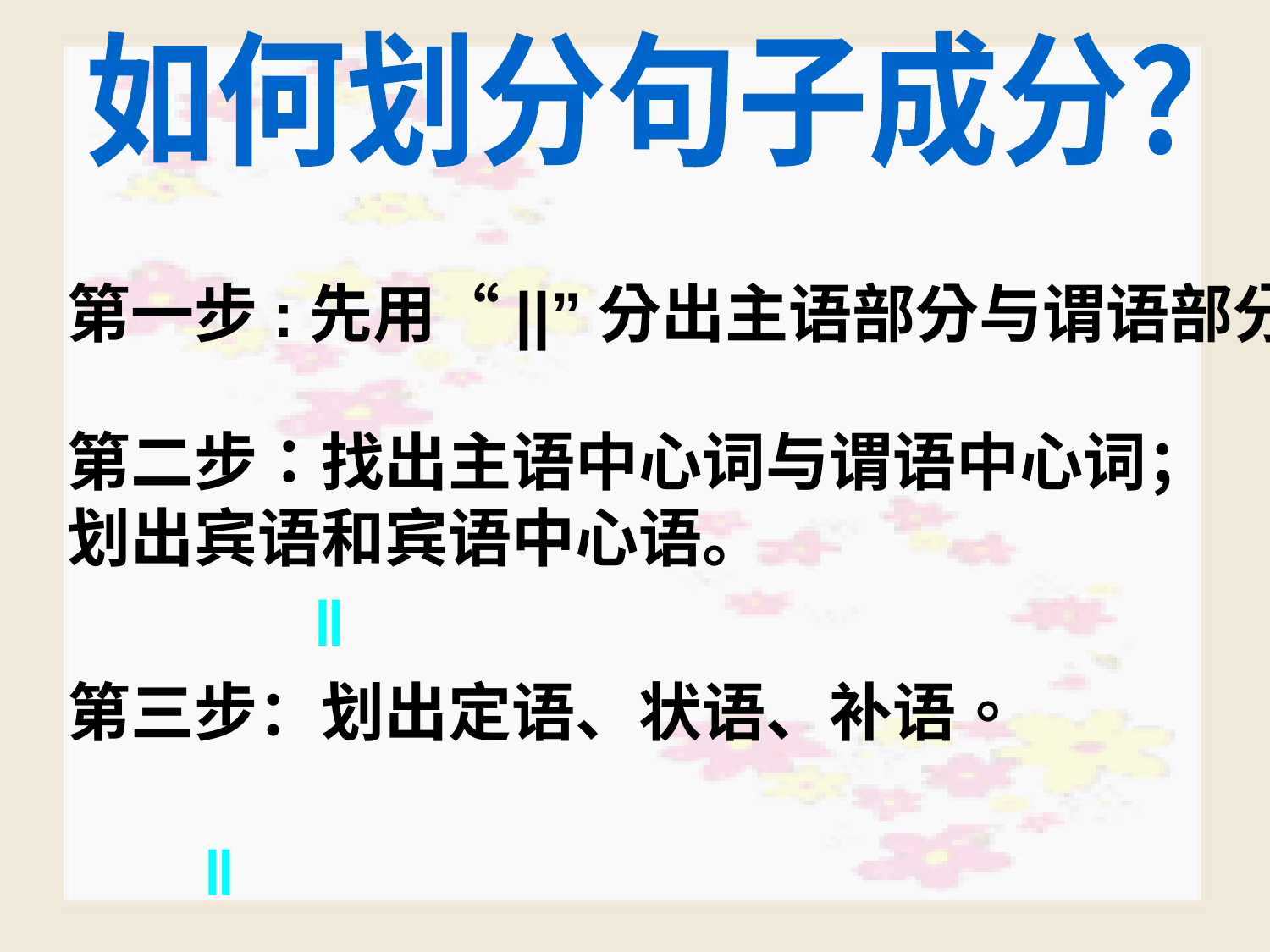

如何划分句子成分？
第一步:先用“||”分出主语部分与谓语部分；
第二步：找出主语中心词与谓语中心词；划出宾语和宾语中心语。
‖
第三步：划出定语、状语、补语。
‖